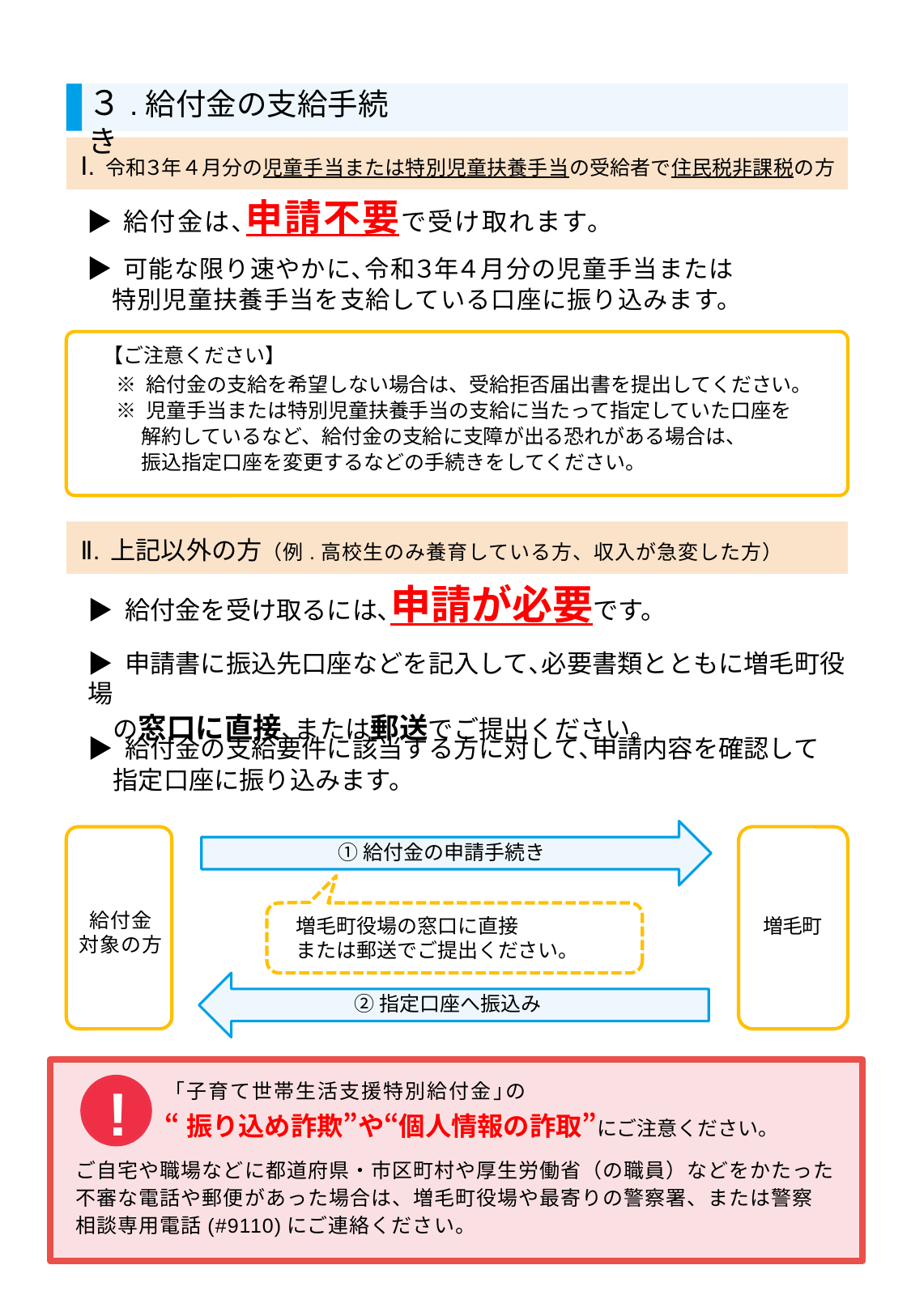

３.給付金の支給手続き

Ⅰ. 令和３年４月分の児童手当または特別児童扶養手当の受給者で住民税非課税の方
▶ 給付金は､申請不要で受け取れます。
▶ 可能な限り速やかに､令和３年４月分の児童手当または
　特別児童扶養手当を支給している口座に振り込みます。

【ご注意ください】
※ 給付金の支給を希望しない場合は、受給拒否届出書を提出してください。
※ 児童手当または特別児童扶養手当の支給に当たって指定していた口座を
　 解約しているなど、給付金の支給に支障が出る恐れがある場合は、
　 振込指定口座を変更するなどの手続きをしてください。

Ⅱ. 上記以外の方（例.高校生のみ養育している方、収入が急変した方）
▶ 給付金を受け取るには､申請が必要です。
▶ 申請書に振込先口座などを記入して､必要書類とともに増毛町役場
　の窓口に直接､または郵送でご提出ください。
▶ 給付金の支給要件に該当する方に対して､申請内容を確認して
　指定口座に振り込みます。

①給付金の申請手続き

給付金
対象の方
増毛町役場の窓口に直接
または郵送でご提出ください。
増毛町

②指定口座へ振込み

!

「子育て世帯生活支援特別給付金｣の
“振り込め詐欺”や“個人情報の詐取”にご注意ください。
ご自宅や職場などに都道府県・市区町村や厚生労働省（の職員）などをかたった
不審な電話や郵便があった場合は、増毛町役場や最寄りの警察署、または警察
相談専用電話(#9110)にご連絡ください。